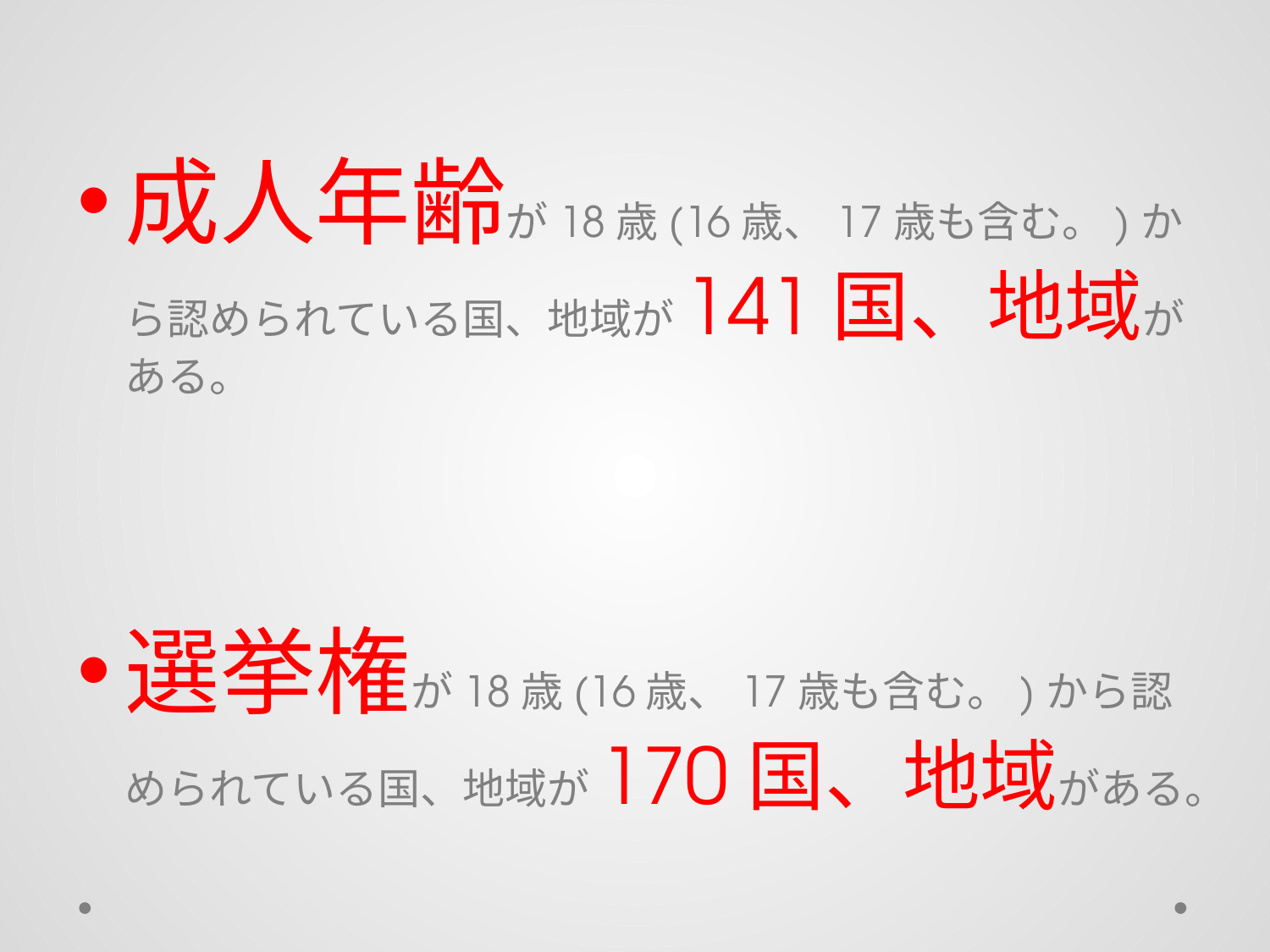

成人年齢が18歳(16歳、17歳も含む。)から認められている国、地域が141国、地域がある。

選挙権が18歳(16歳、17歳も含む。)から認められている国、地域が170国、地域がある。